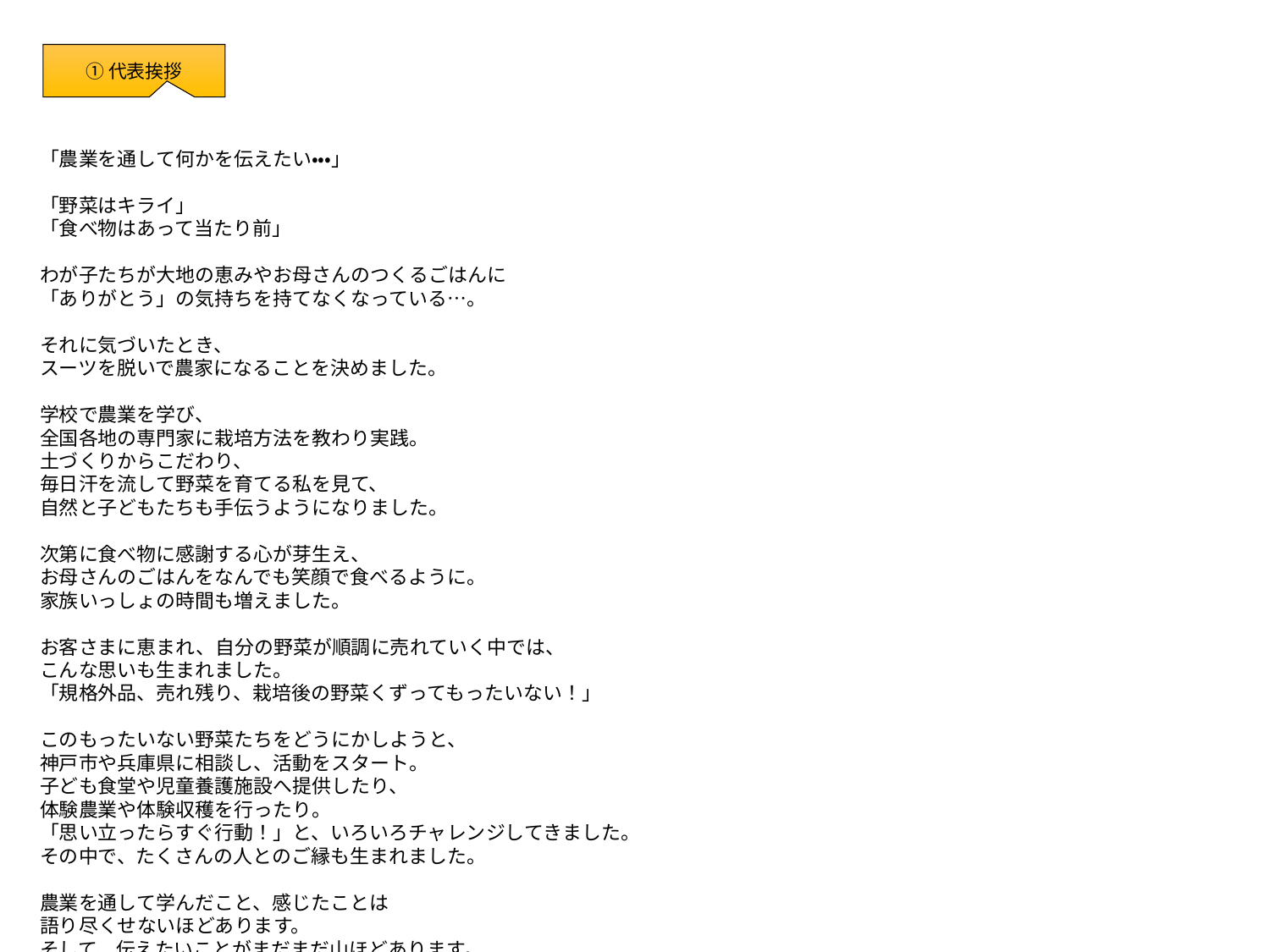

①代表挨拶
「農業を通して何かを伝えたい・・・」

「野菜はキライ」
「食べ物はあって当たり前」

わが子たちが大地の恵みやお母さんのつくるごはんに
「ありがとう」の気持ちを持てなくなっている…。

それに気づいたとき、
スーツを脱いで農家になることを決めました。

学校で農業を学び、
全国各地の専門家に栽培方法を教わり実践。
土づくりからこだわり、
毎日汗を流して野菜を育てる私を見て、
自然と子どもたちも手伝うようになりました。

次第に食べ物に感謝する心が芽生え、
お母さんのごはんをなんでも笑顔で食べるように。
家族いっしょの時間も増えました。

お客さまに恵まれ、自分の野菜が順調に売れていく中では、
こんな思いも生まれました。
「規格外品、売れ残り、栽培後の野菜くずってもったいない！」

このもったいない野菜たちをどうにかしようと、
神戸市や兵庫県に相談し、活動をスタート。
子ども食堂や児童養護施設へ提供したり、
体験農業や体験収穫を行ったり。
「思い立ったらすぐ行動！」と、いろいろチャレンジしてきました。
その中で、たくさんの人とのご縁も生まれました。

農業を通して学んだこと、感じたことは
語り尽くせないほどあります。
そして、伝えたいことがまだまだ山ほどあります。

でも、私だけでは何もできません。
ひとりの力は小さくても、
たくさん集まれば大きな波を起こせます。

今、農家をやっている人。
これから農家になりたい人。
農業の廃業を考えている方々。
野菜が好きな人。
いっしょに日本の農業に喚起してイノベーションを起こしましょう。

神戸グリーンキャッチ
代表　笹山 大

●わたしの“より道人生”年表
1975年　長崎県生まれ。
７歳　父の仕事の飲食ブースで初のアルバイトを経験。
16歳　野球で高校に進学するも１年で自主退部。いたたまれず高校を中退。
ガソリンスタンドでアルバイトを始め、トップ成績を達成。
17歳　父の仕事を手伝い、スペイン料理・フランス料理の見習いコックに。
18歳　親元を退職したものの、お金がなくなり交通誘導員になる（働きが認められ、勤務１年で役員に就任）。
19歳　阪神淡路大震災で被災。職場を希望退職し、ボランティアでハウスメーカーと契約。屋根修復工事業を営む。
21歳　大手製造会社に勤務しながら、夜間の副業を開始。→たこ焼き販売が当たる。
23歳　飲食業への未練が募り会社を退職。スイーツメーカーに入社しスピード昇進。
24歳　料理への概念と情熱が180度変わり、本格的に勉強するため海外へ。「飲食店の開業」が将来の夢になる。アジアやヨーロッパなど世界各国をめぐり、スパイス、食文化、食材の歴史、美的センスを学ぶ。
26歳　帰国。飲食店開業のために不動産屋をまわるも、理解できないことや納得できないことが発生。「わからないなら勉強！」と３年間と決めて不動産業界へ就職（これまた１年で統括営業主任、店長になる）。
29歳　不動産業の勉強期間を終え、不動産会社を退職するが、取引先からの「辞めないでコール」に応え、不動産会社を開業。
30歳　住宅開発、老健施設、高齢者賃貸住宅などのコンサル事業を開始。スーパー・小売事業・企業・組合などの経営立て直しプランニング事業もスタート。
32歳　再び夢のことを思い出し（飲食店の開業）、ついにバル型立ち飲み・焼き鳥店を立ち上げるが、高値が付き、早々に店を売却。
39歳　不動産業を引退。わが子に食の重要性や人への思いやり、感謝の心を持つことの大切さなどを野菜づくりを通して伝えるため、農業に取り組む決意をする。
現在は、児童養護施設や子ども食堂などさまざまな環境を抱えた子どもたちに、「野菜づくりを通して何かを伝えたい」という気持ちでお手伝いをしている。

●その他いろいろ
兵庫県みどり公社楽農学校就農コース11期卒業
神戸市耕作放棄地解消事業・初年度モデル事業者認定
協同出荷組合設立
兵庫県立農業大学・新規研修会終了
兵庫県神戸市・認定新規農業者資格取得
JA兵庫六甲・神戸ゆめファーム研究研修２年間習得
全国農業組合主宰・欧州オランダ大規模栽培施設研修終了
兵庫県とまと生産拡大協議会会員
兵庫県施設イチゴ研究会会員
兵庫県施設貸与事業認定取得（兵庫県民間の個人取得は初）
兵庫県主催兵庫農業MBA塾10期生卒業
特殊肥料開発（特許出願中）
特殊栽培考案（特許出願中）兵庫県農業水産技術センター研究員協力
社団法人立ち上げ
団体総合保険の開発
一次産業の設備・資材・商社・メーカーとのイノベーションプランニングと販売